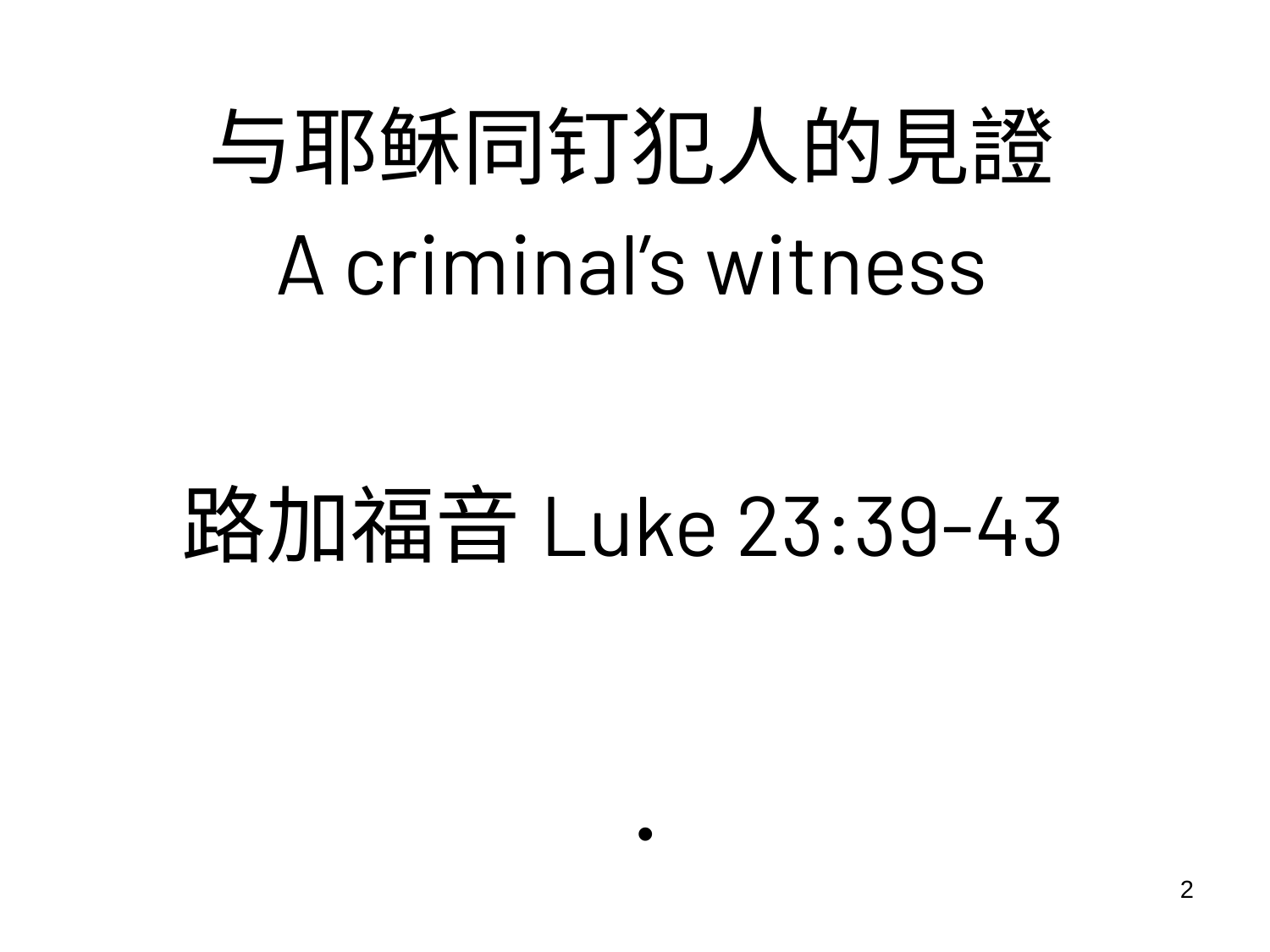

与耶稣同钉犯人的見證
A criminal’s witness

路加福音Luke 23:39-43

#
2